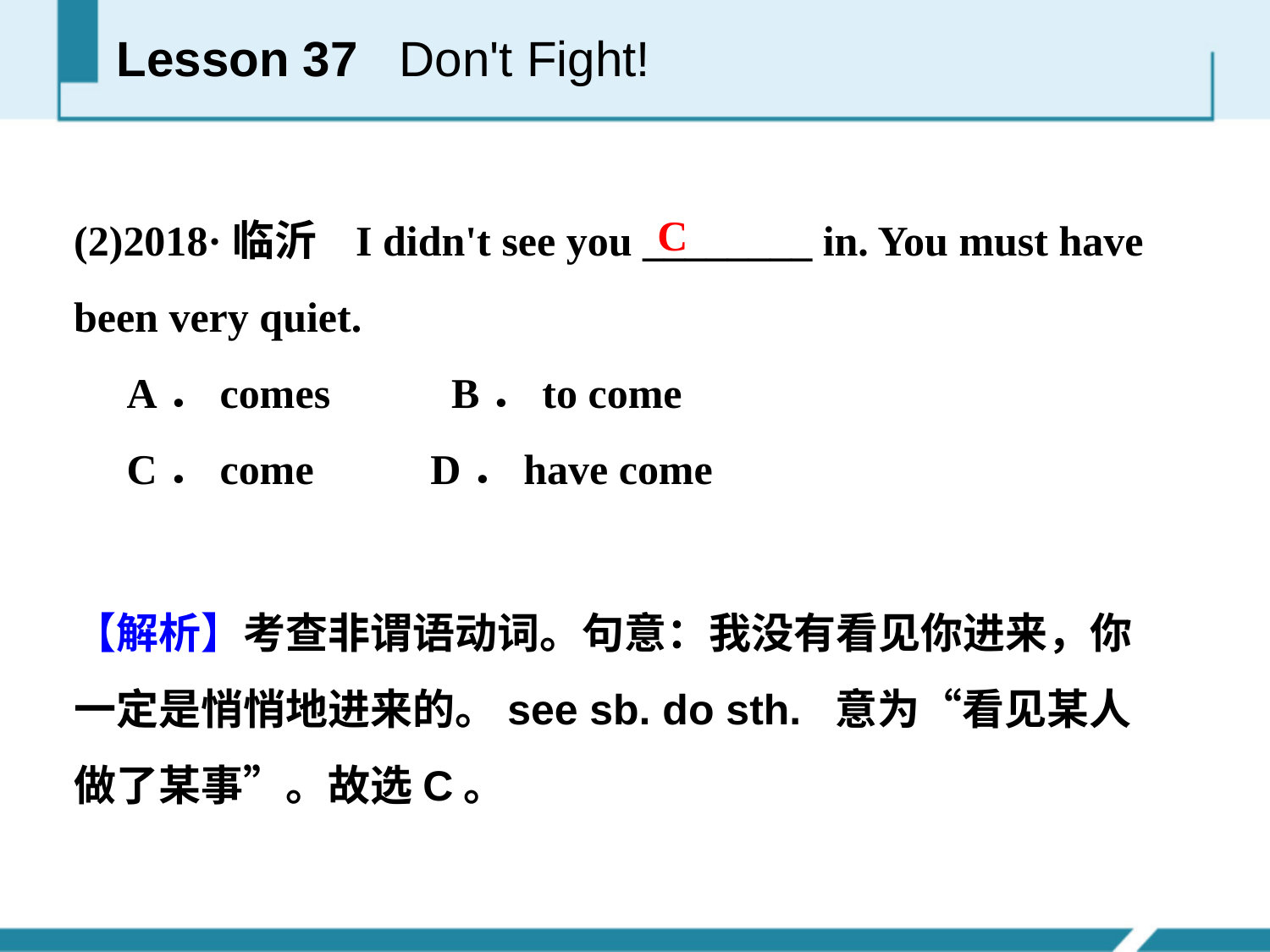

(2)2018·临沂   I didn't see you ________ in. You must have been very quiet.
     A．comes 　     B．to come
     C．come           D．have come
C

【解析】考查非谓语动词。句意：我没有看见你进来，你一定是悄悄地进来的。see sb. do sth.  意为“看见某人做了某事”。故选C。